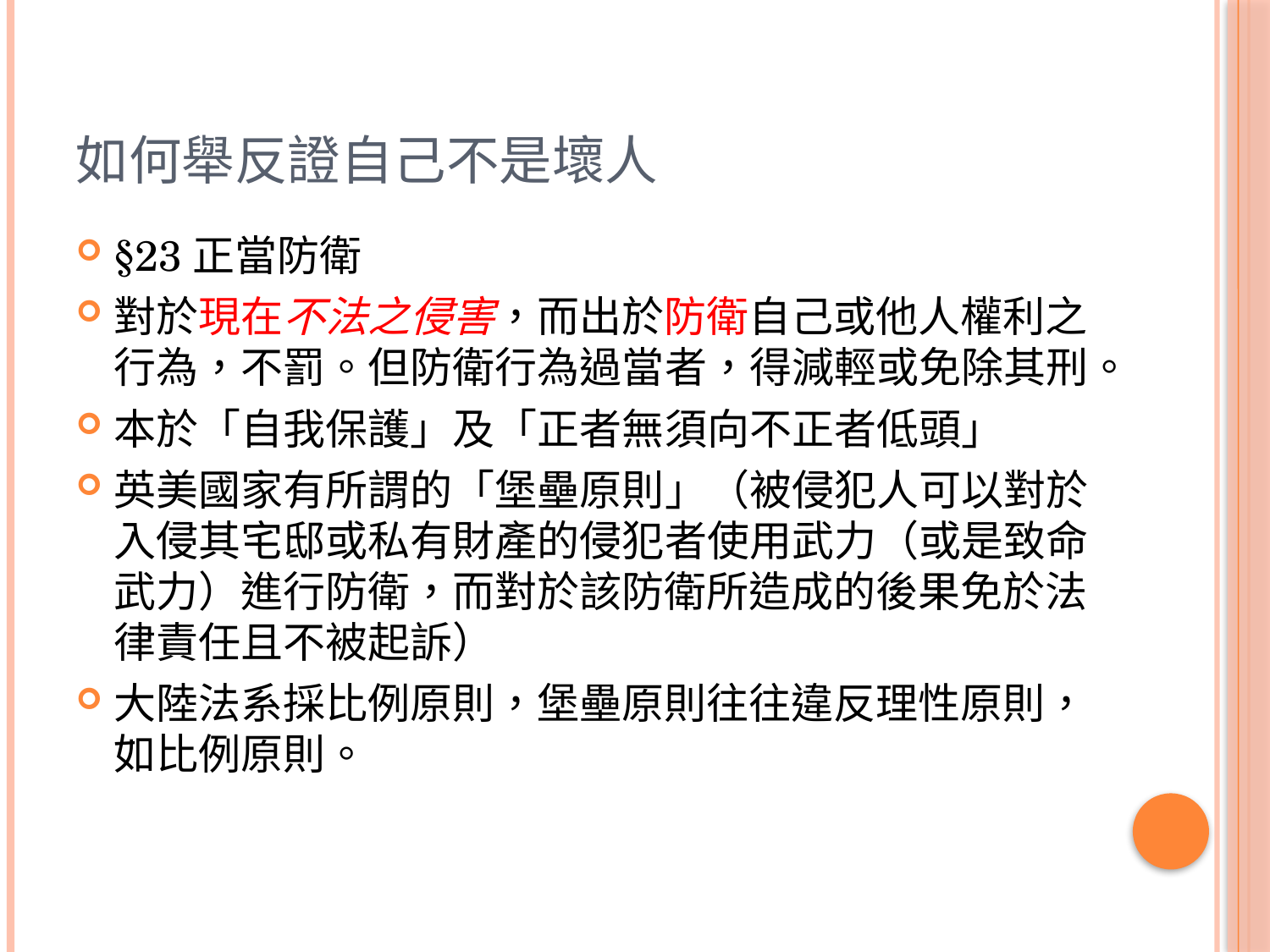

# 如何舉反證自己不是壞人
§23正當防衛
對於現在不法之侵害，而出於防衛自己或他人權利之行為，不罰。但防衛行為過當者，得減輕或免除其刑。
本於「自我保護」及「正者無須向不正者低頭」
英美國家有所謂的「堡壘原則」（被侵犯人可以對於入侵其宅邸或私有財產的侵犯者使用武力（或是致命武力）進行防衛，而對於該防衛所造成的後果免於法律責任且不被起訴）
大陸法系採比例原則，堡壘原則往往違反理性原則，如比例原則。